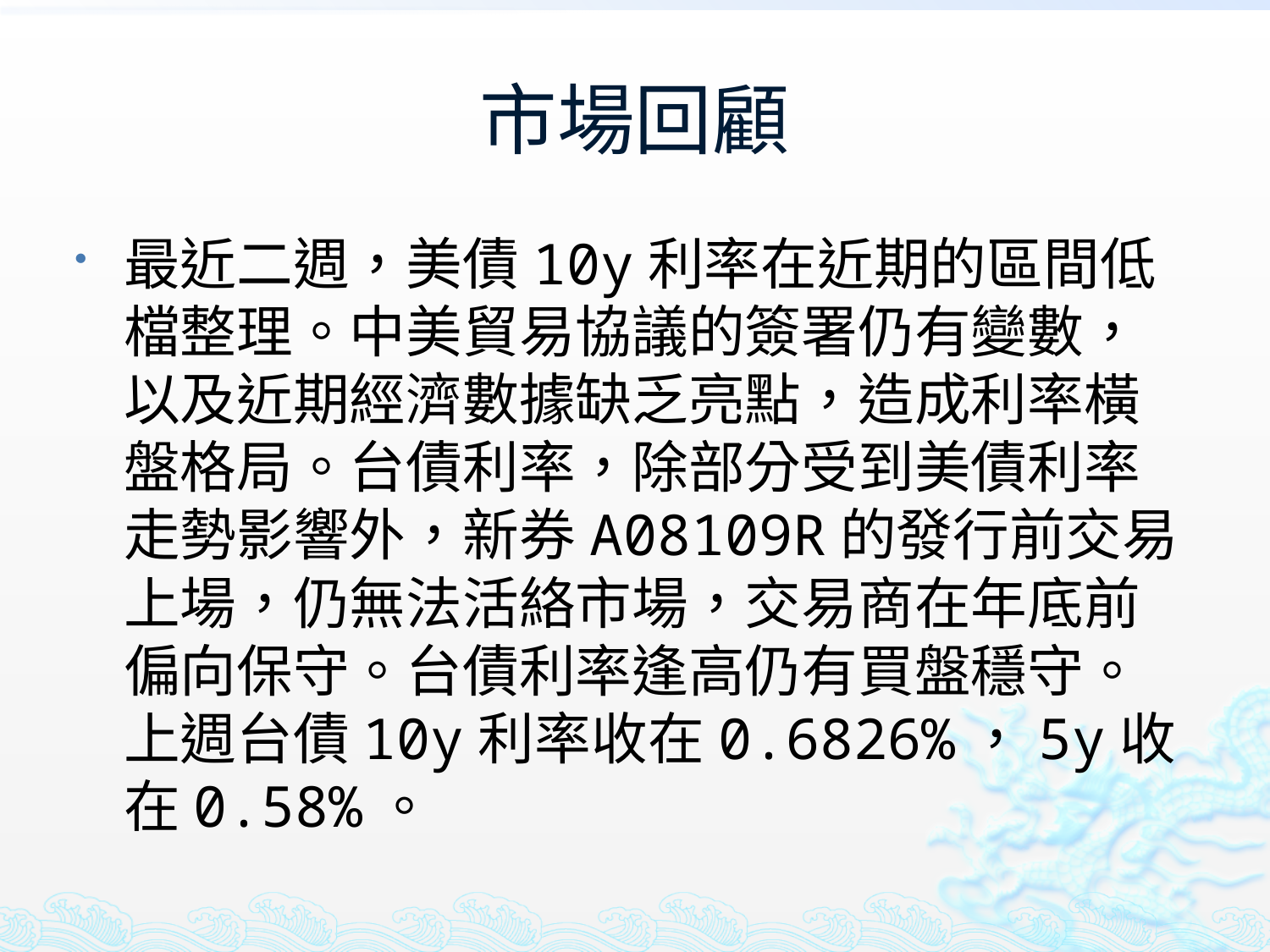

# 市場回顧
最近二週，美債10y利率在近期的區間低檔整理。中美貿易協議的簽署仍有變數，以及近期經濟數據缺乏亮點，造成利率橫盤格局。台債利率，除部分受到美債利率走勢影響外，新券A08109R的發行前交易上場，仍無法活絡市場，交易商在年底前偏向保守。台債利率逢高仍有買盤穩守。上週台債10y利率收在0.6826%，5y收在0.58%。